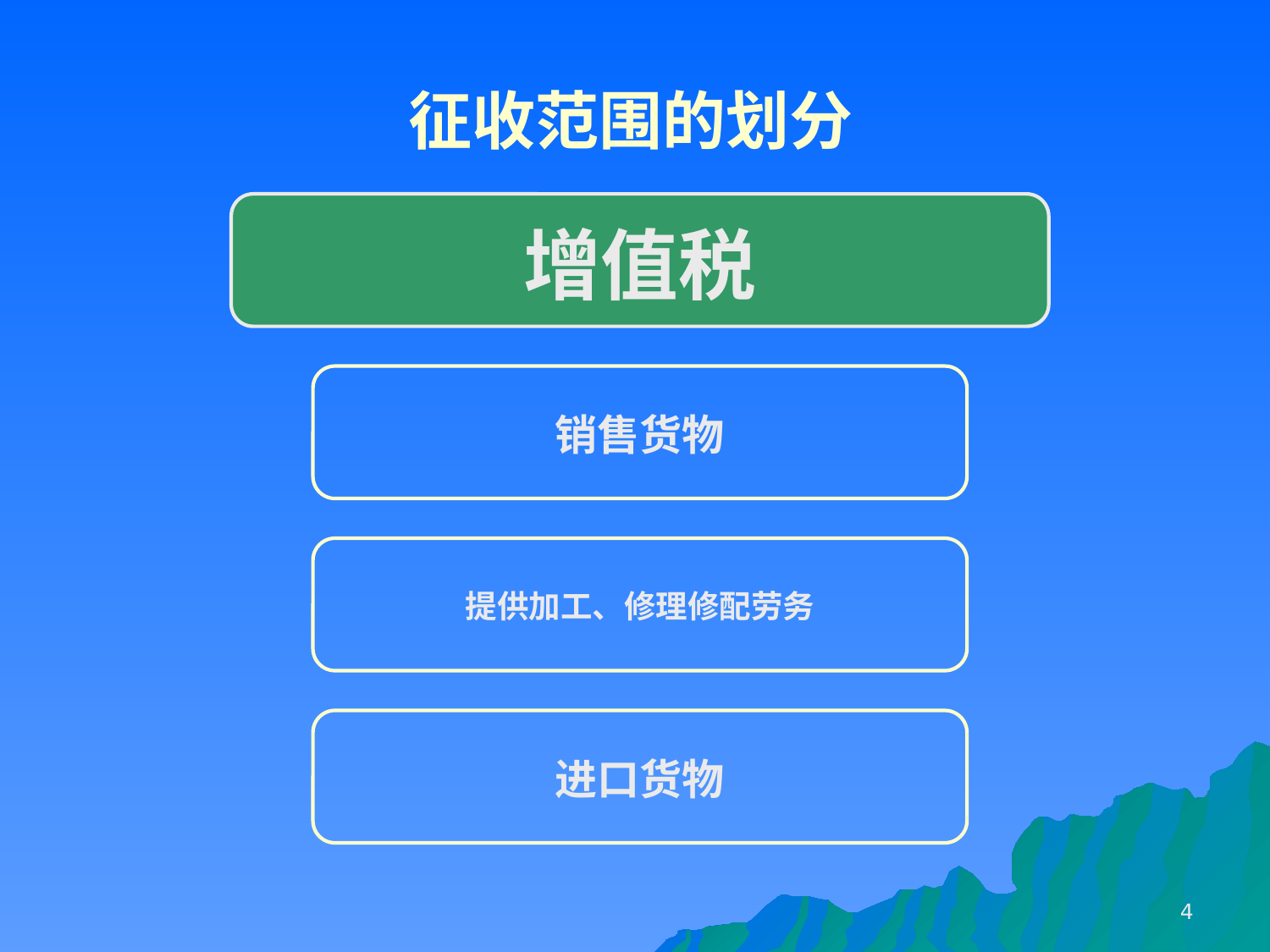

# 征收范围的划分
增值税
销售货物
提供加工、修理修配劳务
进口货物

4